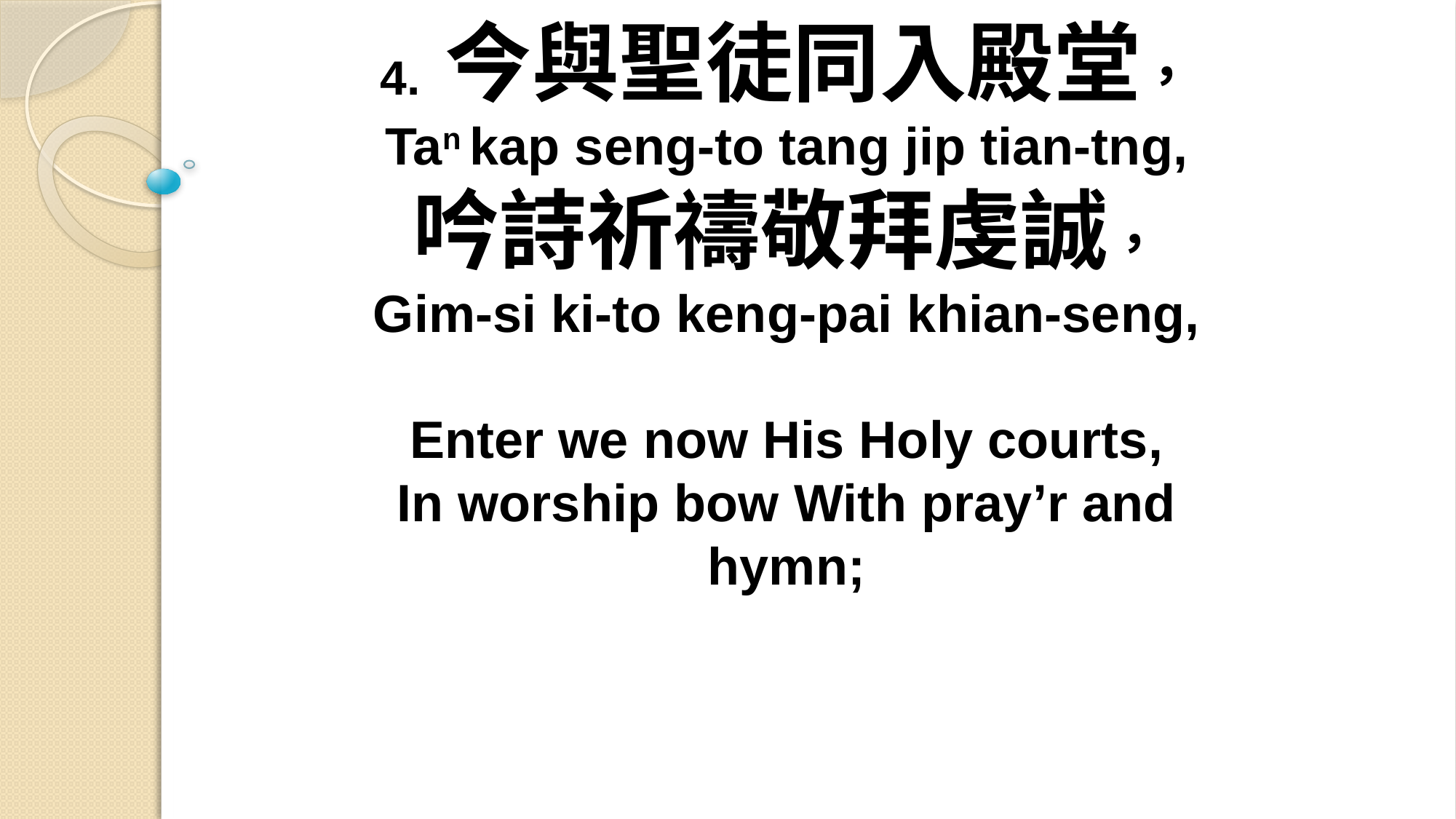

# 4. 今與聖徒同入殿堂， Tan kap seng-to tang jip tian-tng, 吟詩祈禱敬拜虔誠， Gim-si ki-to keng-pai khian-seng, Enter we now His Holy courts, In worship bow With pray’r and hymn;